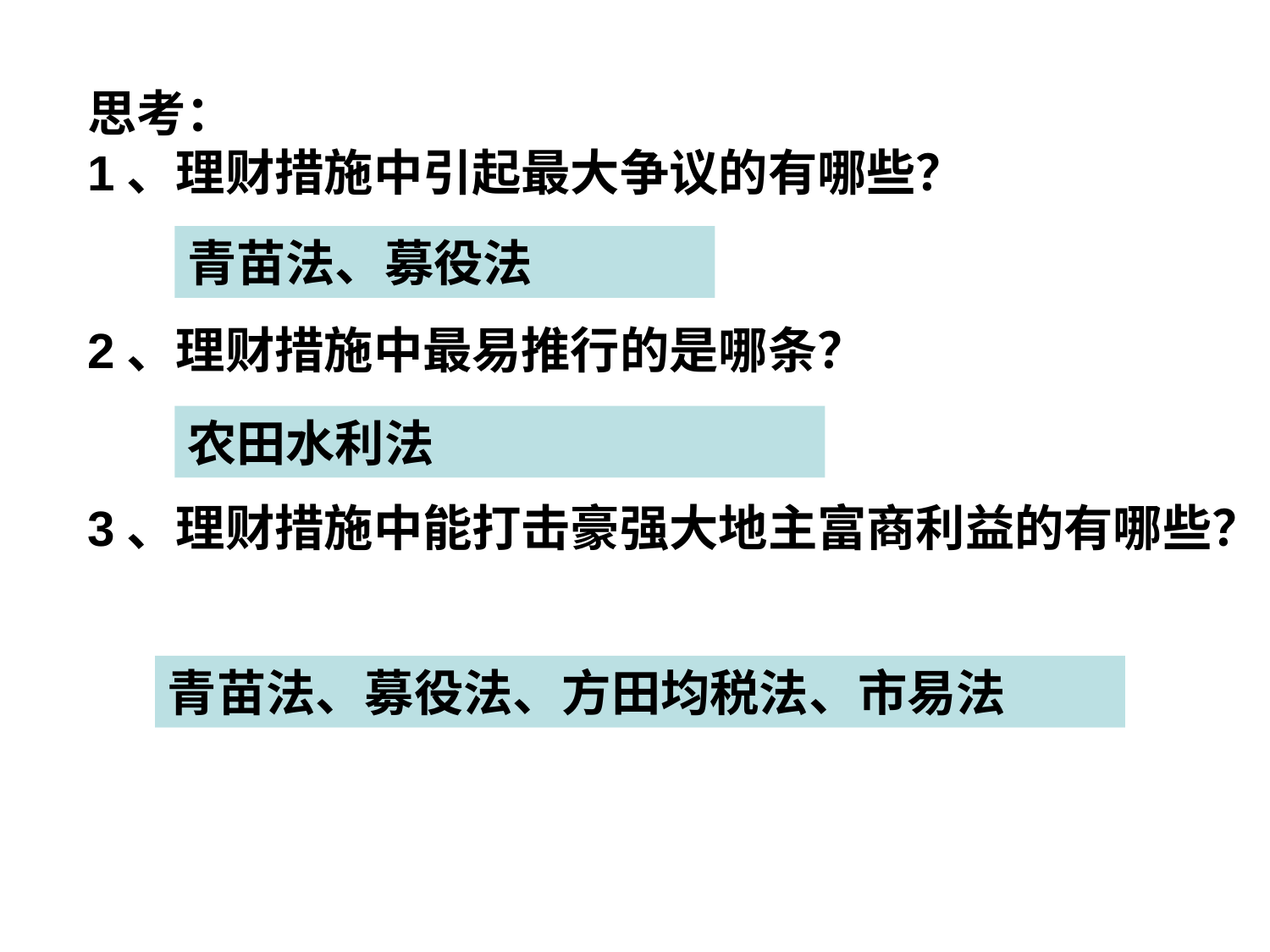

思考：
1、理财措施中引起最大争议的有哪些？

2、理财措施中最易推行的是哪条？

3、理财措施中能打击豪强大地主富商利益的有哪些？
青苗法、募役法
农田水利法
青苗法、募役法、方田均税法、市易法